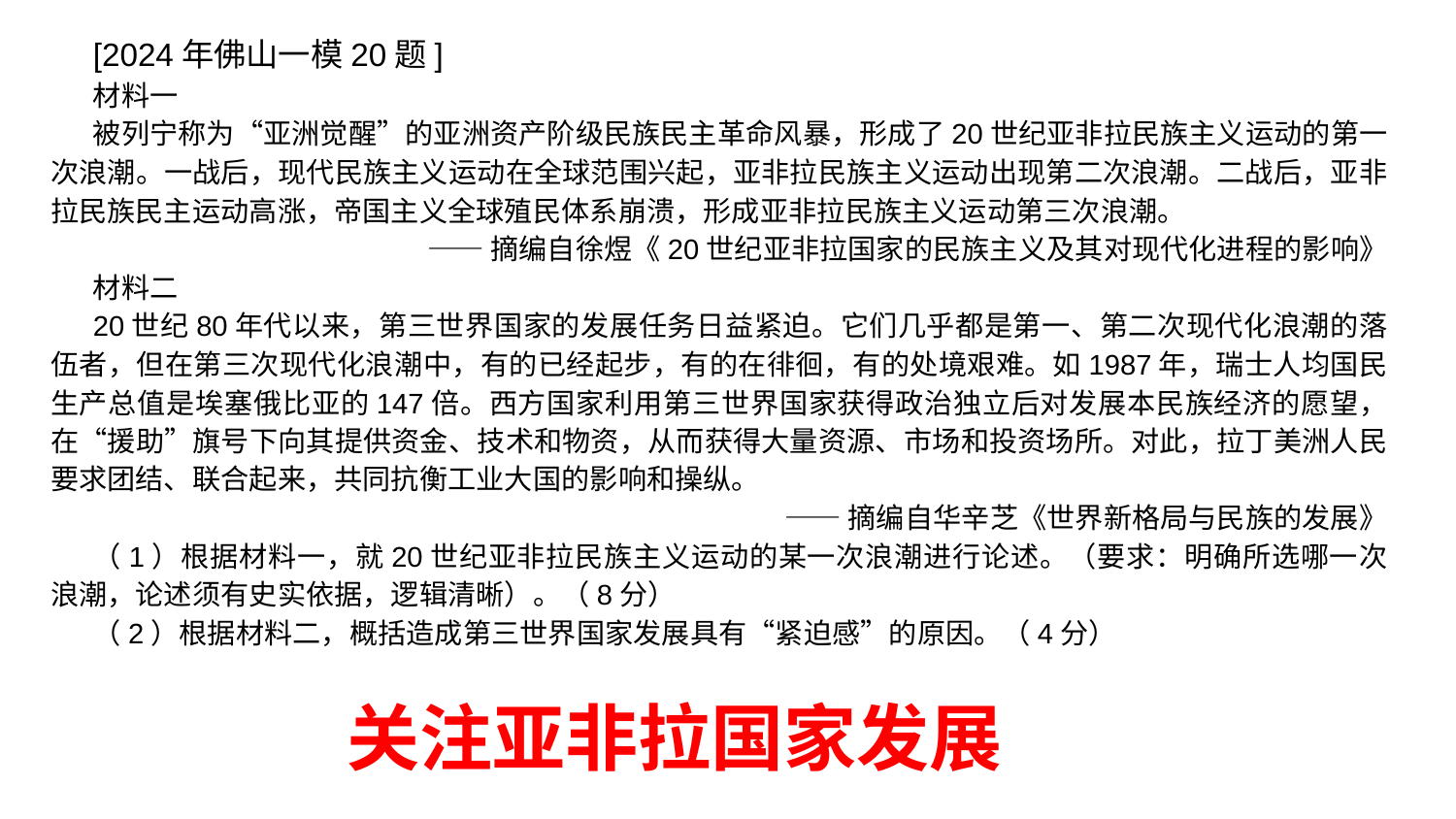

[2024年佛山一模20题]
材料一
被列宁称为“亚洲觉醒”的亚洲资产阶级民族民主革命风暴，形成了20世纪亚非拉民族主义运动的第一次浪潮。一战后，现代民族主义运动在全球范围兴起，亚非拉民族主义运动出现第二次浪潮。二战后，亚非拉民族民主运动高涨，帝国主义全球殖民体系崩溃，形成亚非拉民族主义运动第三次浪潮。
——摘编自徐煜《20世纪亚非拉国家的民族主义及其对现代化进程的影响》
材料二
20世纪80年代以来，第三世界国家的发展任务日益紧迫。它们几乎都是第一、第二次现代化浪潮的落伍者，但在第三次现代化浪潮中，有的已经起步，有的在徘徊，有的处境艰难。如1987年，瑞士人均国民生产总值是埃塞俄比亚的147倍。西方国家利用第三世界国家获得政治独立后对发展本民族经济的愿望，在“援助”旗号下向其提供资金、技术和物资，从而获得大量资源、市场和投资场所。对此，拉丁美洲人民要求团结、联合起来，共同抗衡工业大国的影响和操纵。
——摘编自华辛芝《世界新格局与民族的发展》
（1）根据材料一，就20世纪亚非拉民族主义运动的某一次浪潮进行论述。（要求：明确所选哪一次浪潮，论述须有史实依据，逻辑清晰）。（8分）
（2）根据材料二，概括造成第三世界国家发展具有“紧迫感”的原因。（4分）
关注亚非拉国家发展